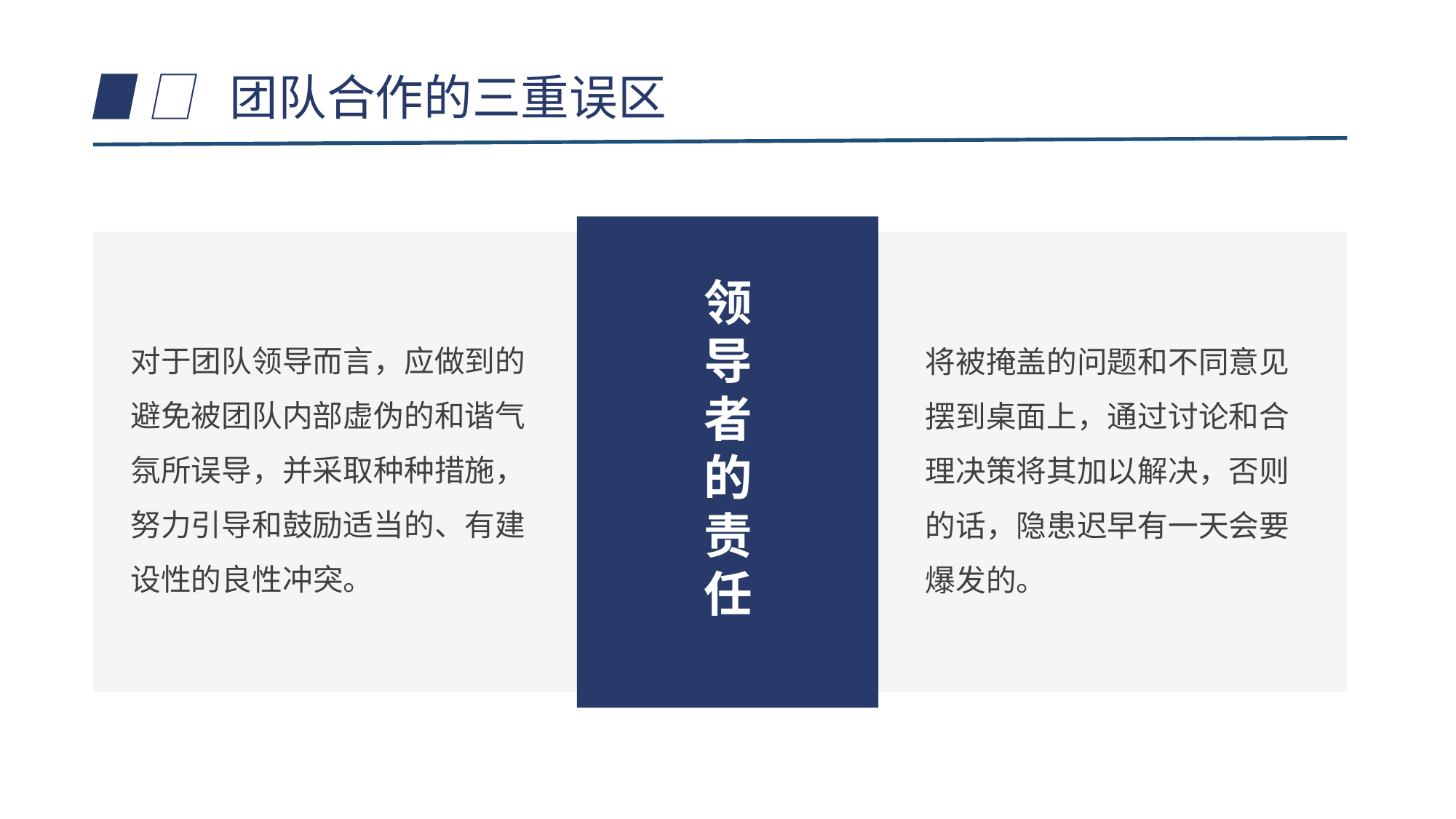

团队合作的三重误区

领
导
者
的
责
任
对于团队领导而言，应做到的避免被团队内部虚伪的和谐气氛所误导，并采取种种措施，努力引导和鼓励适当的、有建设性的良性冲突。
将被掩盖的问题和不同意见摆到桌面上，通过讨论和合理决策将其加以解决，否则的话，隐患迟早有一天会要爆发的。